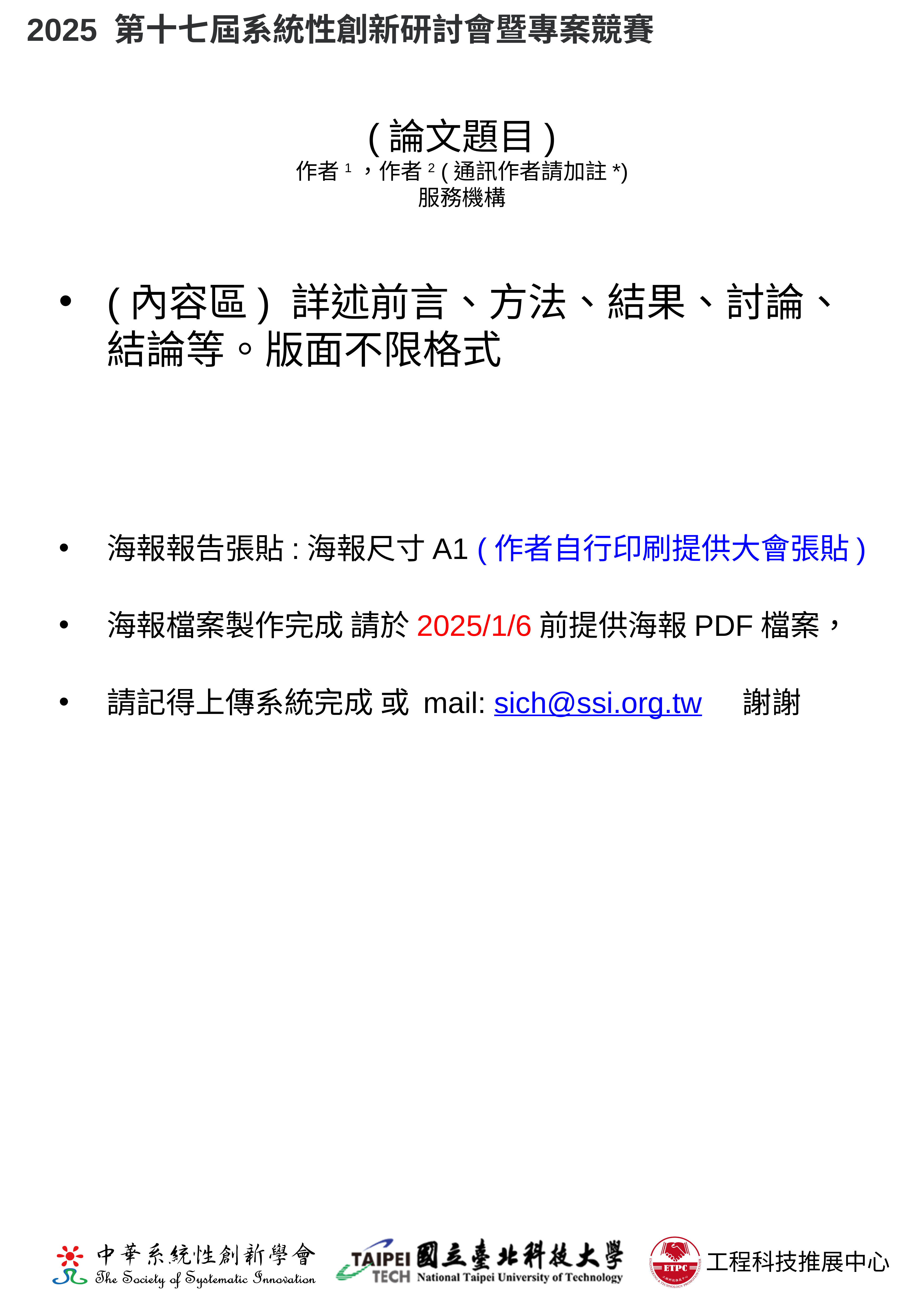

# (論文題目) 作者1，作者2 (通訊作者請加註*) 服務機構
(內容區) 詳述前言、方法、結果、討論、結論等。版面不限格式

海報報告張貼:海報尺寸A1 (作者自行印刷提供大會張貼)
海報檔案製作完成 請於2025/1/6前提供海報PDF檔案，
請記得上傳系統完成 或 mail: sich@ssi.org.tw    謝謝